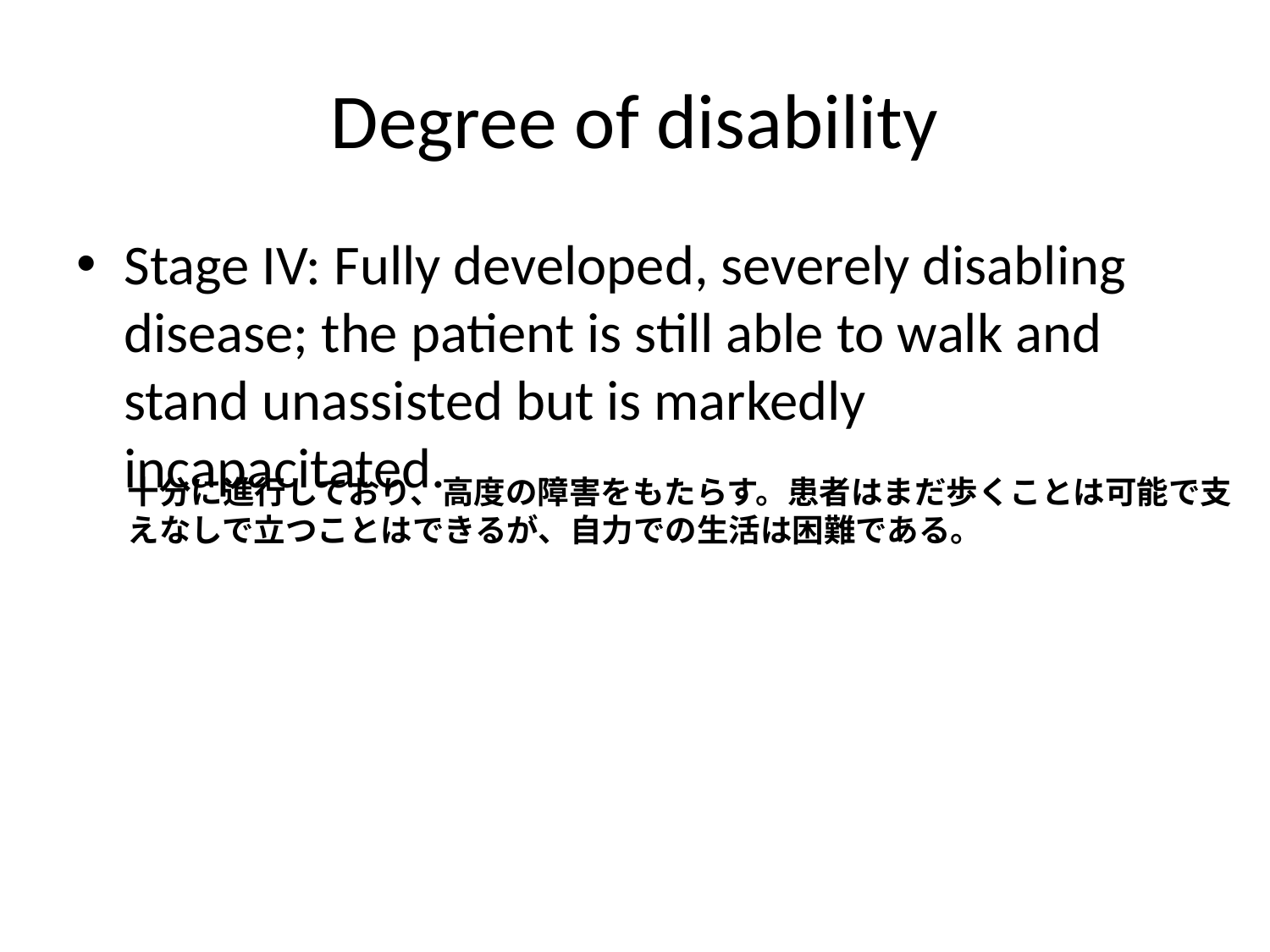

# Degree of disability
Stage IV: Fully developed, severely disabling disease; the patient is still able to walk and stand unassisted but is markedly incapacitated.
十分に進行しており、高度の障害をもたらす。患者はまだ歩くことは可能で支えなしで立つことはできるが、自力での生活は困難である。